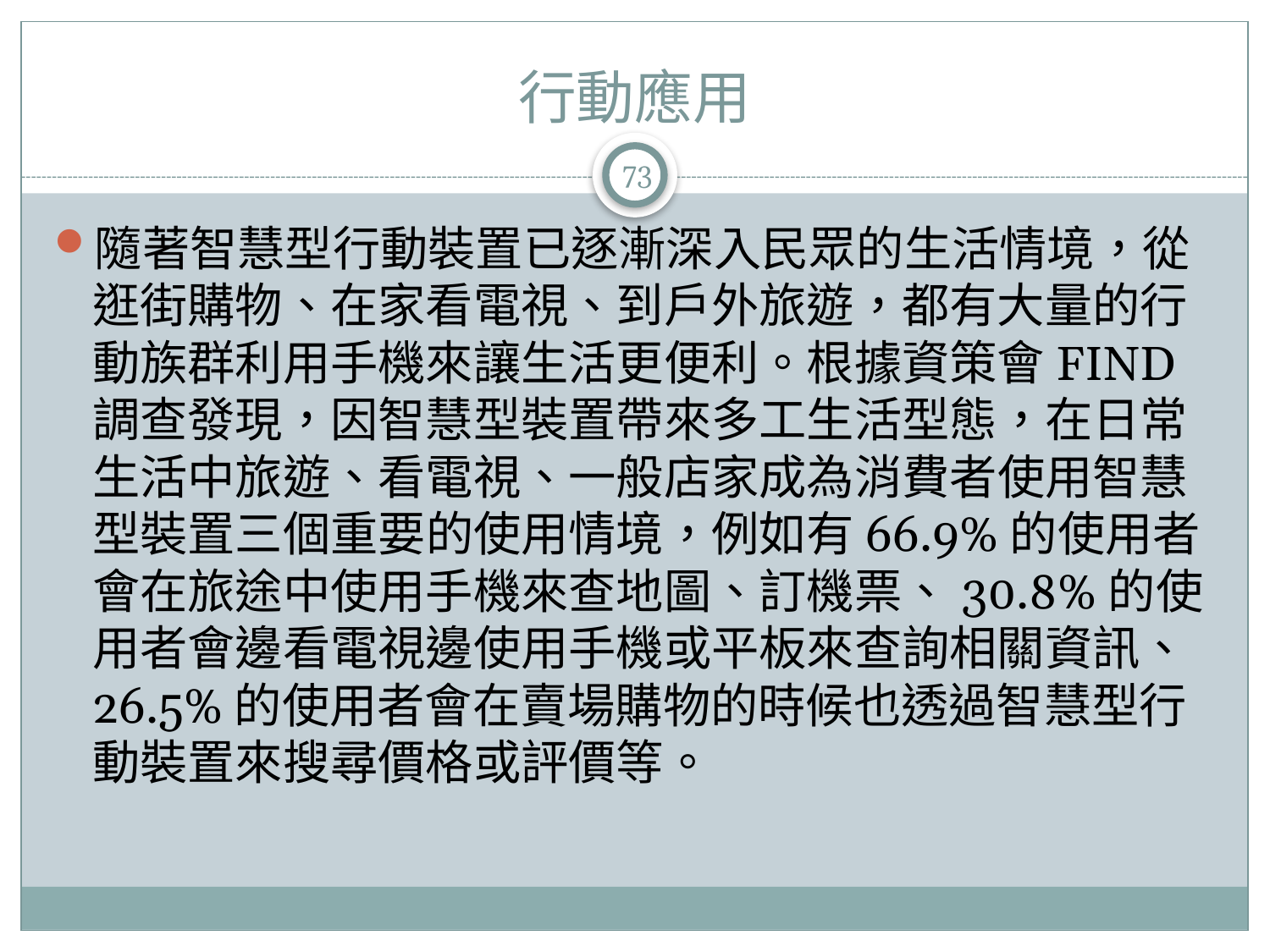

# 行動應用
73
隨著智慧型行動裝置已逐漸深入民眾的生活情境，從逛街購物、在家看電視、到戶外旅遊，都有大量的行動族群利用手機來讓生活更便利。根據資策會FIND調查發現，因智慧型裝置帶來多工生活型態，在日常生活中旅遊、看電視、一般店家成為消費者使用智慧型裝置三個重要的使用情境，例如有66.9%的使用者會在旅途中使用手機來查地圖、訂機票、30.8%的使用者會邊看電視邊使用手機或平板來查詢相關資訊、26.5%的使用者會在賣場購物的時候也透過智慧型行動裝置來搜尋價格或評價等。